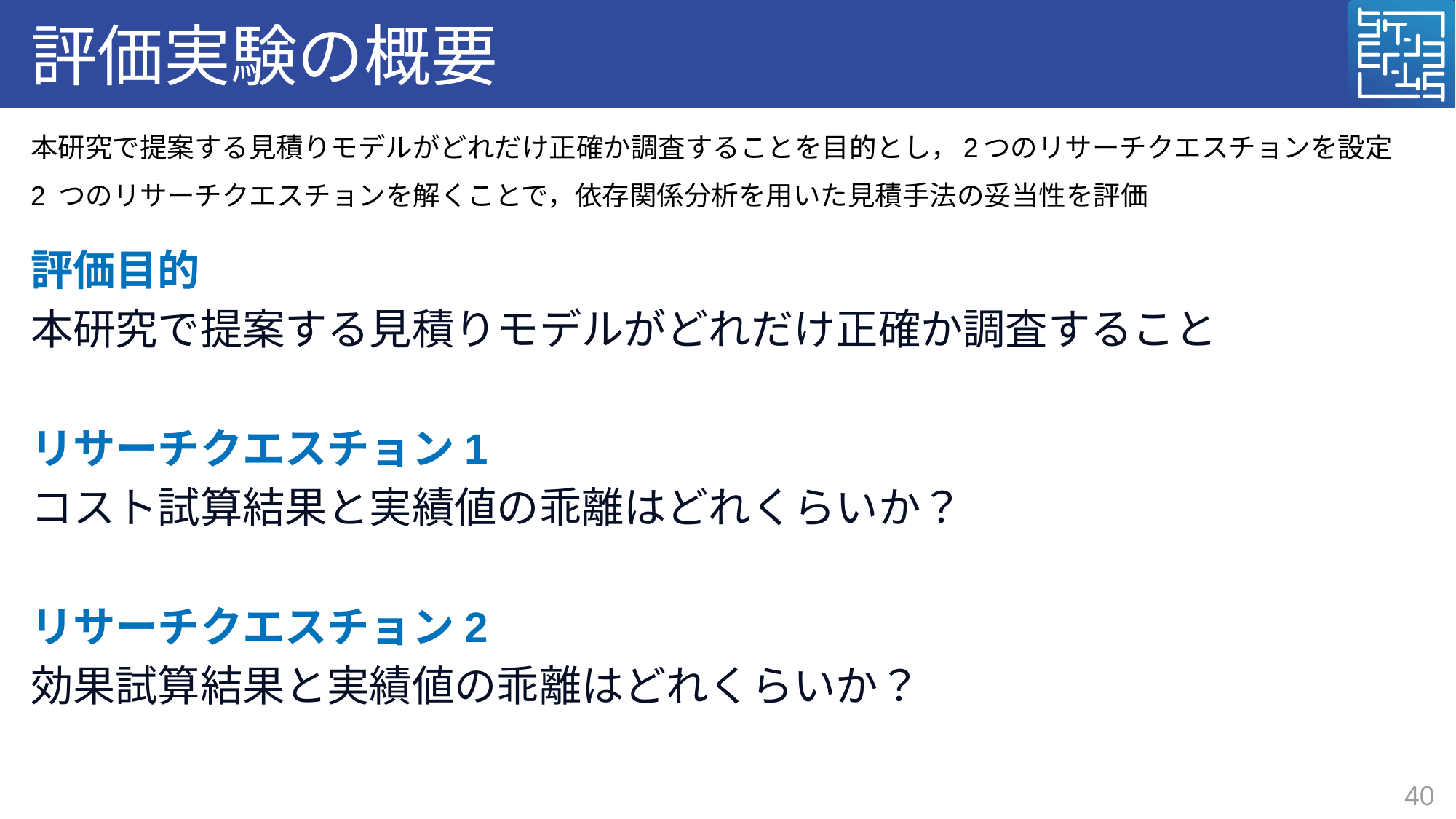

# 評価実験の概要
本研究で提案する見積りモデルがどれだけ正確か調査することを目的とし，2つのリサーチクエスチョンを設定
2 つのリサーチクエスチョンを解くことで，依存関係分析を用いた見積手法の妥当性を評価

評価目的
本研究で提案する見積りモデルがどれだけ正確か調査すること

リサーチクエスチョン1
コスト試算結果と実績値の乖離はどれくらいか？

リサーチクエスチョン2
効果試算結果と実績値の乖離はどれくらいか？

40